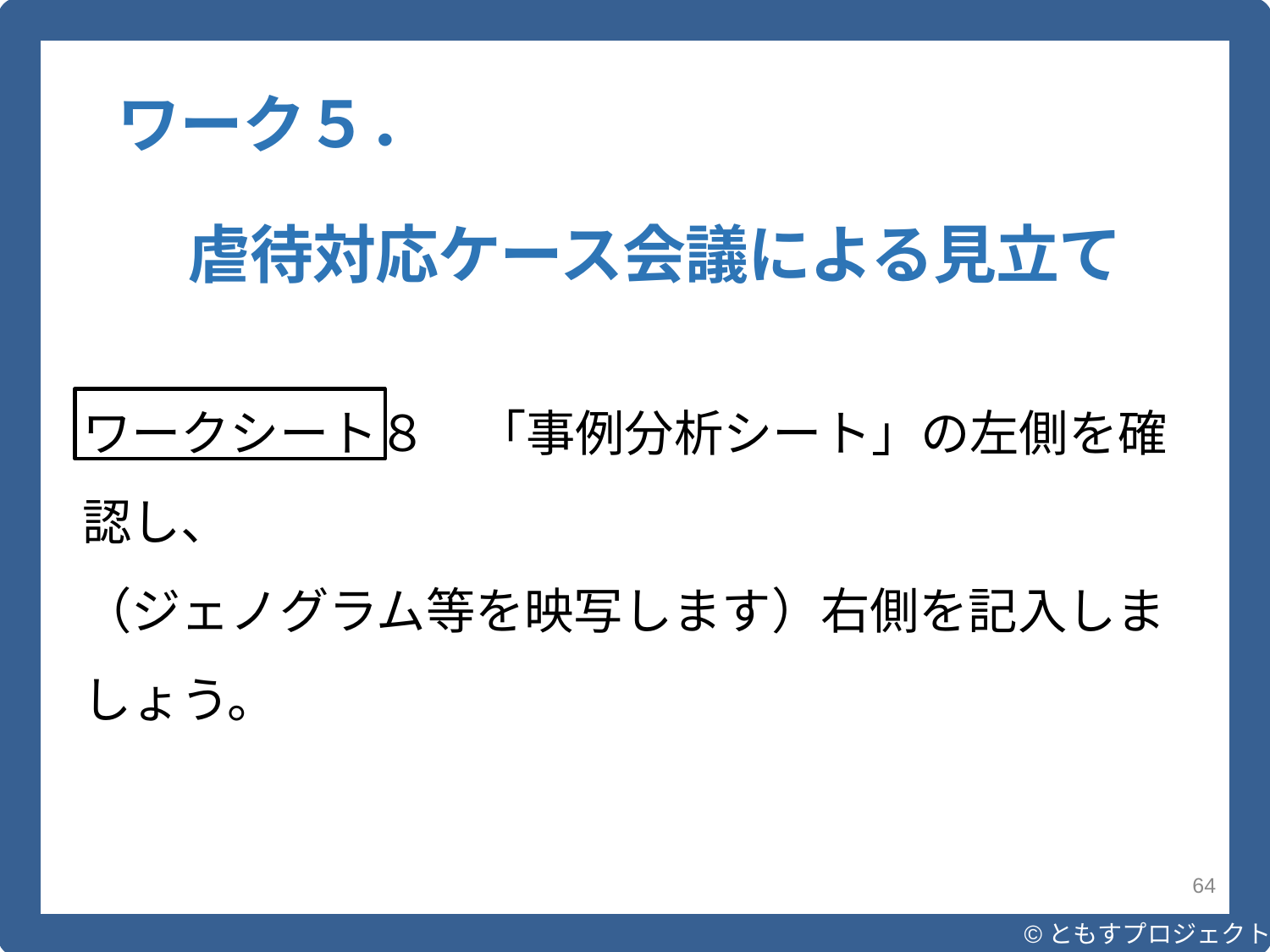

©ともすプロジェクト
ワーク５．

虐待対応ケース会議による見立て
ワークシート８　「事例分析シート」の左側を確認し、
（ジェノグラム等を映写します）右側を記入しましょう。

64
24
© i-advocacynet 2018